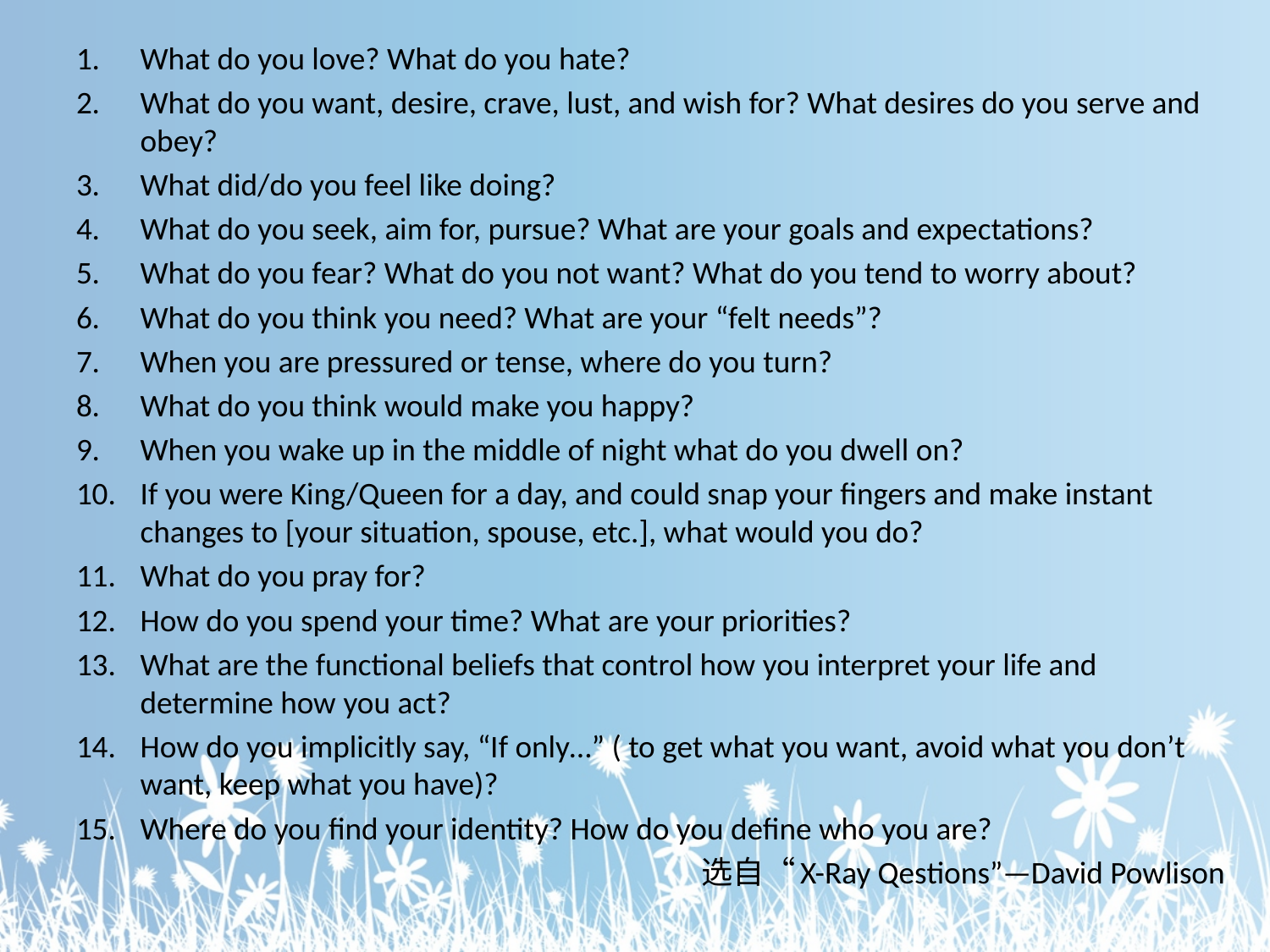

What do you love? What do you hate?
What do you want, desire, crave, lust, and wish for? What desires do you serve and obey?
What did/do you feel like doing?
What do you seek, aim for, pursue? What are your goals and expectations?
What do you fear? What do you not want? What do you tend to worry about?
What do you think you need? What are your “felt needs”?
When you are pressured or tense, where do you turn?
What do you think would make you happy?
When you wake up in the middle of night what do you dwell on?
If you were King/Queen for a day, and could snap your fingers and make instant changes to [your situation, spouse, etc.], what would you do?
What do you pray for?
How do you spend your time? What are your priorities?
What are the functional beliefs that control how you interpret your life and determine how you act?
How do you implicitly say, “If only…” ( to get what you want, avoid what you don’t want, keep what you have)?
Where do you find your identity? How do you define who you are?
选自“X-Ray Qestions”—David Powlison